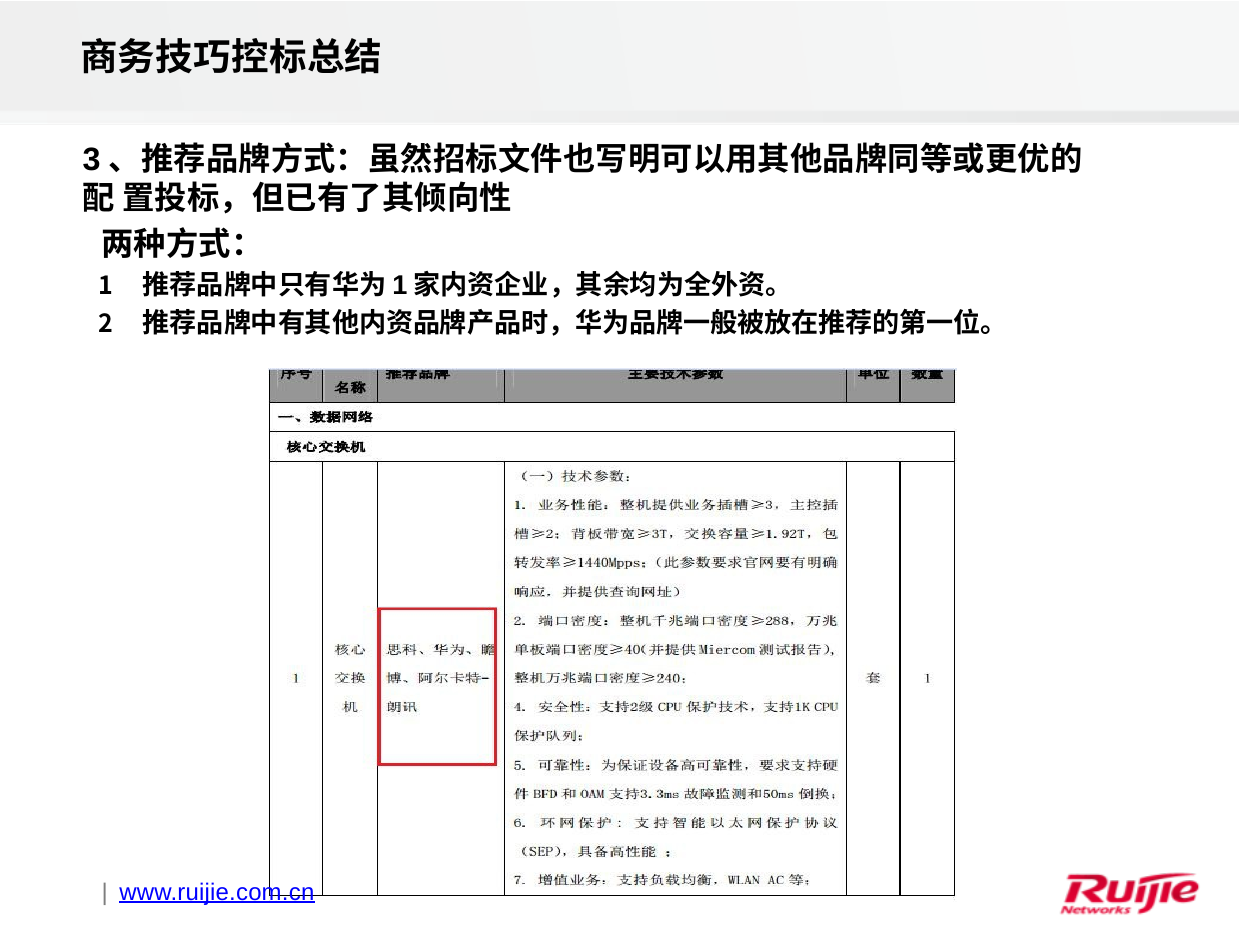

# 商务技巧控标总结
3、推荐品牌方式：虽然招标文件也写明可以用其他品牌同等或更优的配 置投标，但已有了其倾向性
两种方式：
推荐品牌中只有华为1家内资企业，其余均为全外资。
推荐品牌中有其他内资品牌产品时，华为品牌一般被放在推荐的第一位。

| www.ruijie.com.cn